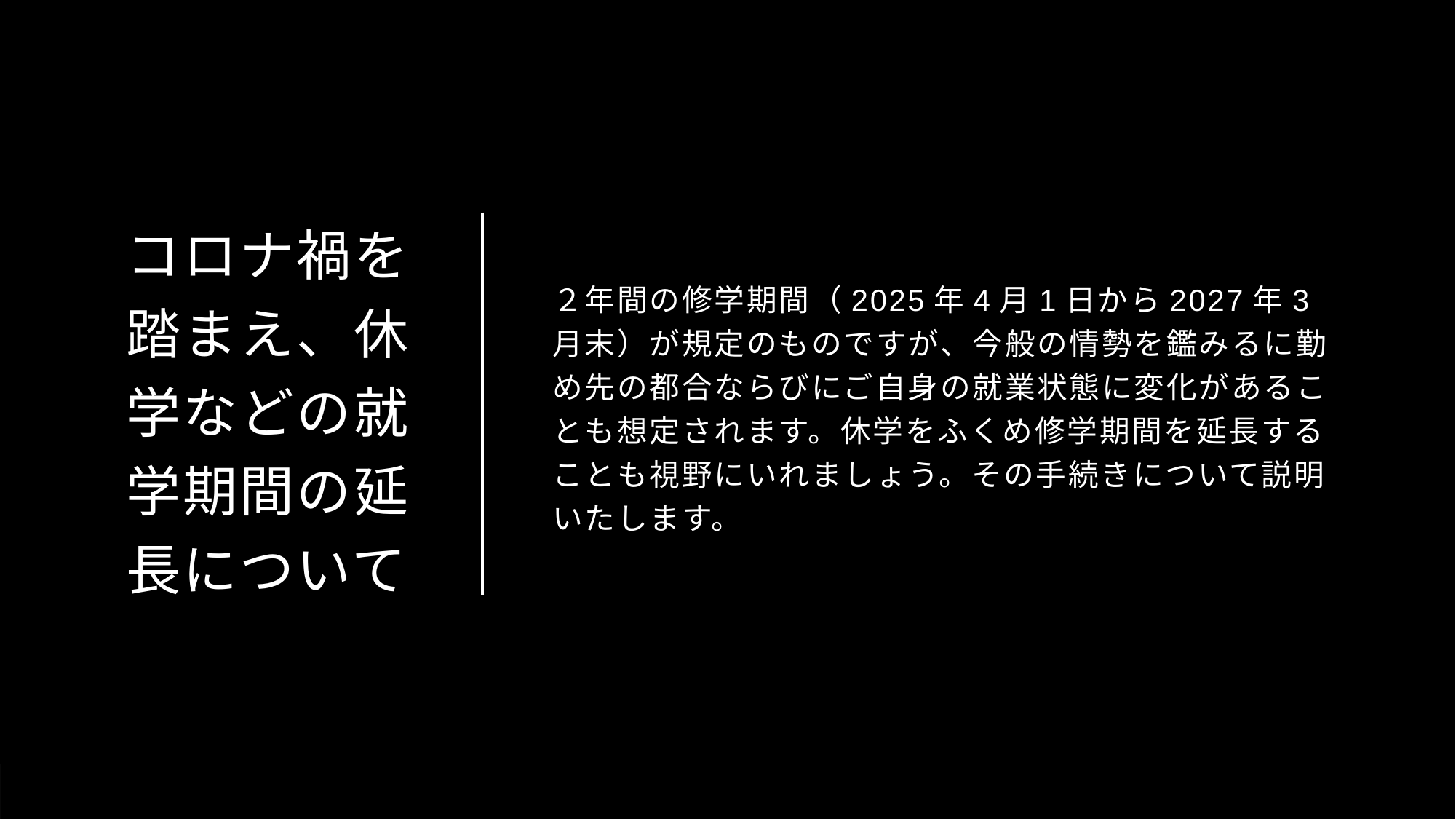

# コロナ禍を踏まえ、休学などの就学期間の延長について
２年間の修学期間（2025年4月1日から2027年3月末）が規定のものですが、今般の情勢を鑑みるに勤め先の都合ならびにご自身の就業状態に変化があることも想定されます。休学をふくめ修学期間を延長することも視野にいれましょう。その手続きについて説明いたします。